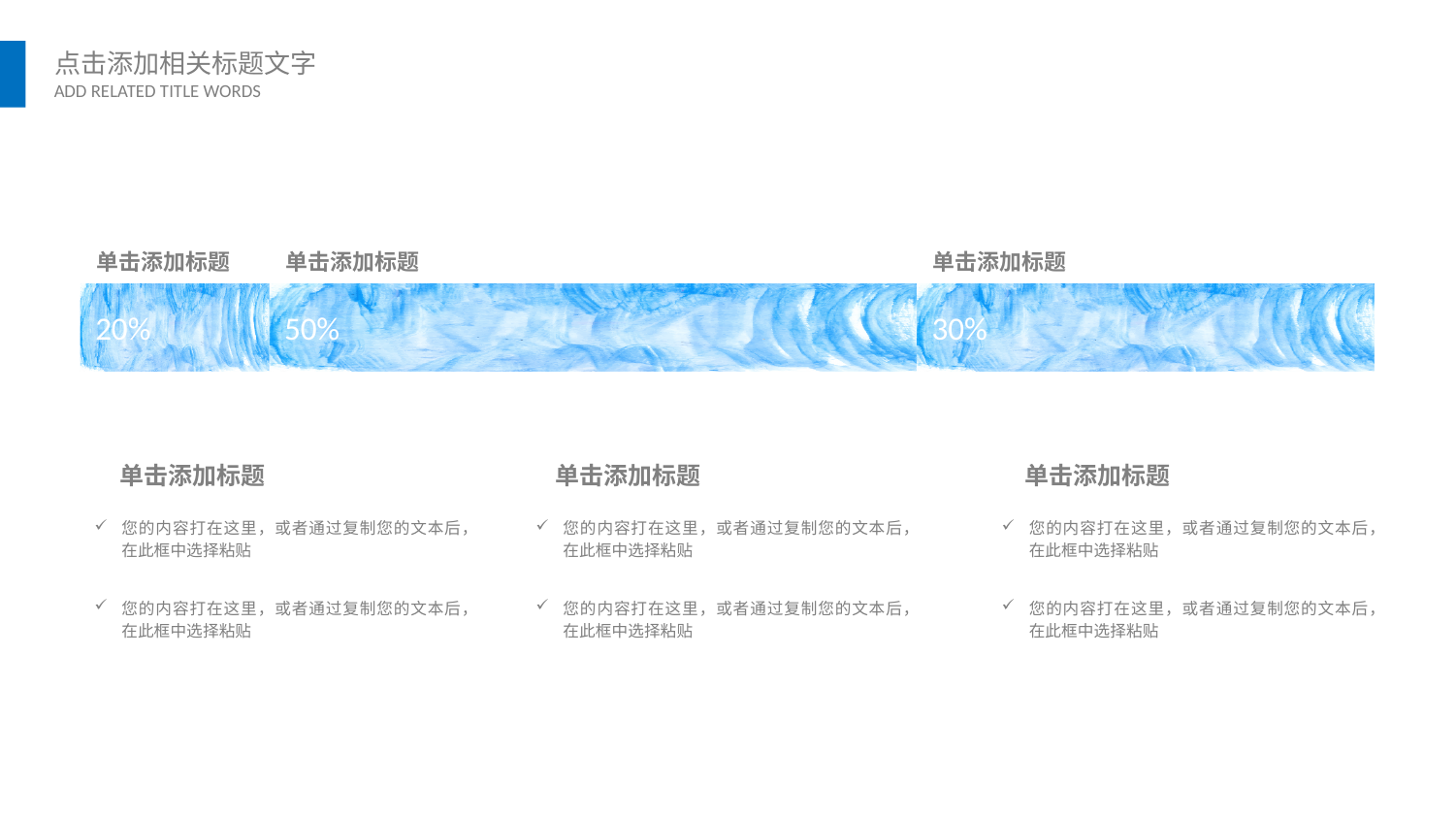

单击添加标题

20%
单击添加标题

50%
单击添加标题

30%
单击添加标题
您的内容打在这里，或者通过复制您的文本后，在此框中选择粘贴
您的内容打在这里，或者通过复制您的文本后，在此框中选择粘贴
单击添加标题
您的内容打在这里，或者通过复制您的文本后，在此框中选择粘贴
您的内容打在这里，或者通过复制您的文本后，在此框中选择粘贴
单击添加标题
您的内容打在这里，或者通过复制您的文本后，在此框中选择粘贴
您的内容打在这里，或者通过复制您的文本后，在此框中选择粘贴